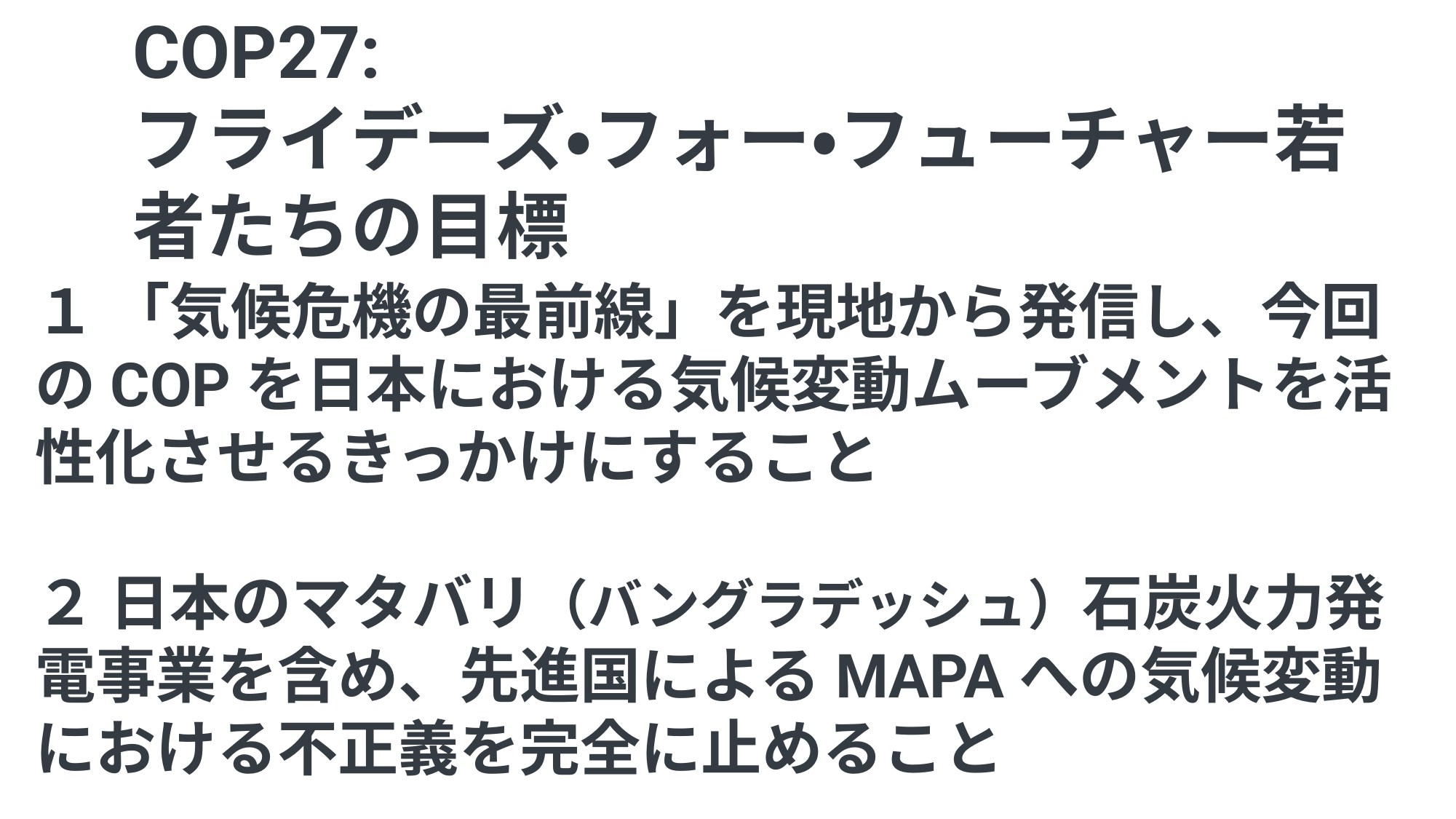

COP27:
フライデーズ・フォー・フューチャー若者たちの目標
１ 「気候危機の最前線」を現地から発信し、今回のCOPを日本における気候変動ムーブメントを活性化させるきっかけにすること

２ 日本のマタバリ（バングラデッシュ）石炭火力発電事業を含め、先進国によるMAPAへの気候変動における不正義を完全に止めること